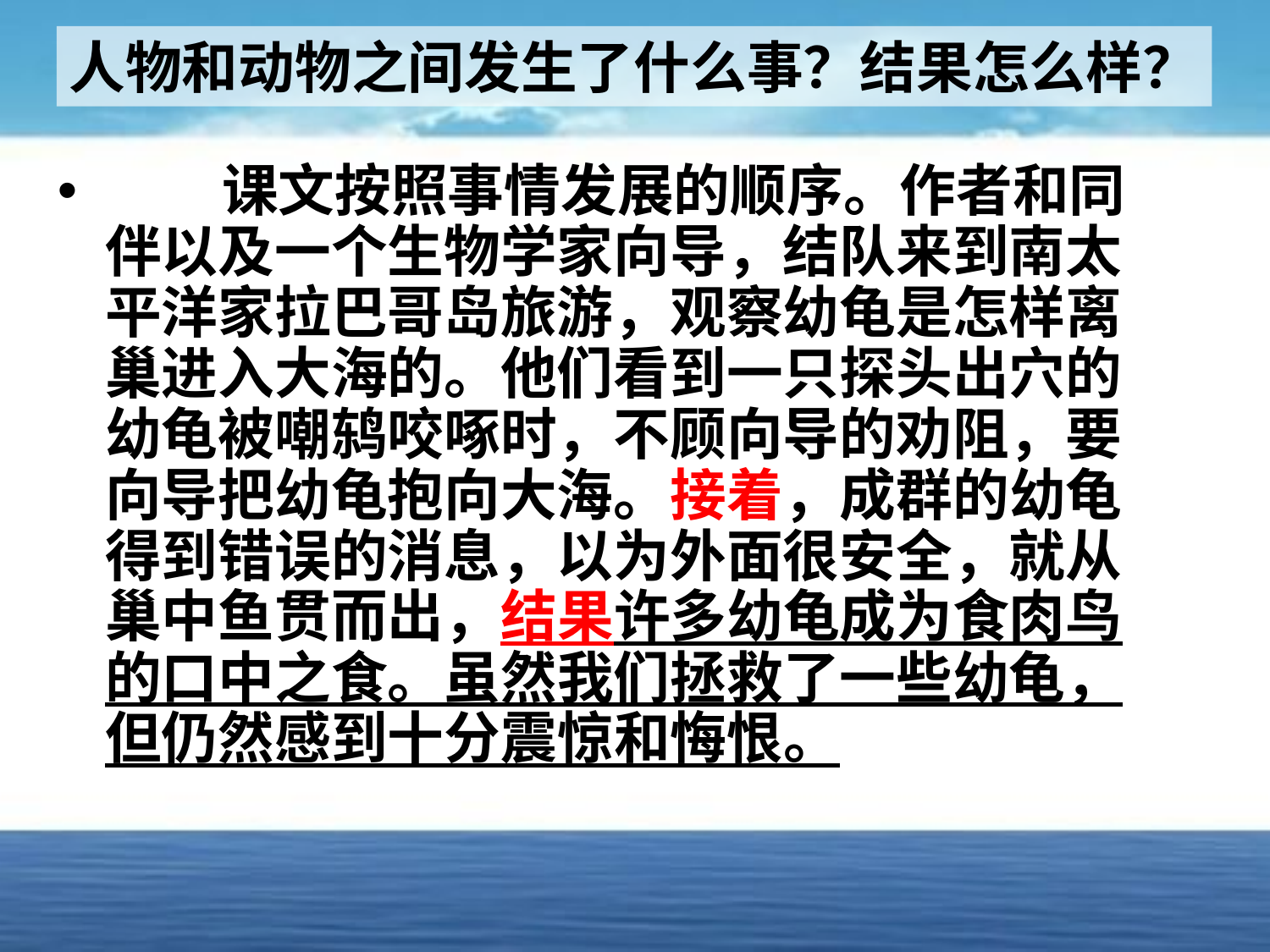

人物和动物之间发生了什么事？结果怎么样？
        课文按照事情发展的顺序。作者和同伴以及一个生物学家向导，结队来到南太平洋家拉巴哥岛旅游，观察幼龟是怎样离巢进入大海的。他们看到一只探头出穴的幼龟被嘲鸫咬啄时，不顾向导的劝阻，要向导把幼龟抱向大海。接着，成群的幼龟得到错误的消息，以为外面很安全，就从巢中鱼贯而出，结果许多幼龟成为食肉鸟的口中之食。虽然我们拯救了一些幼龟，但仍然感到十分震惊和悔恨。